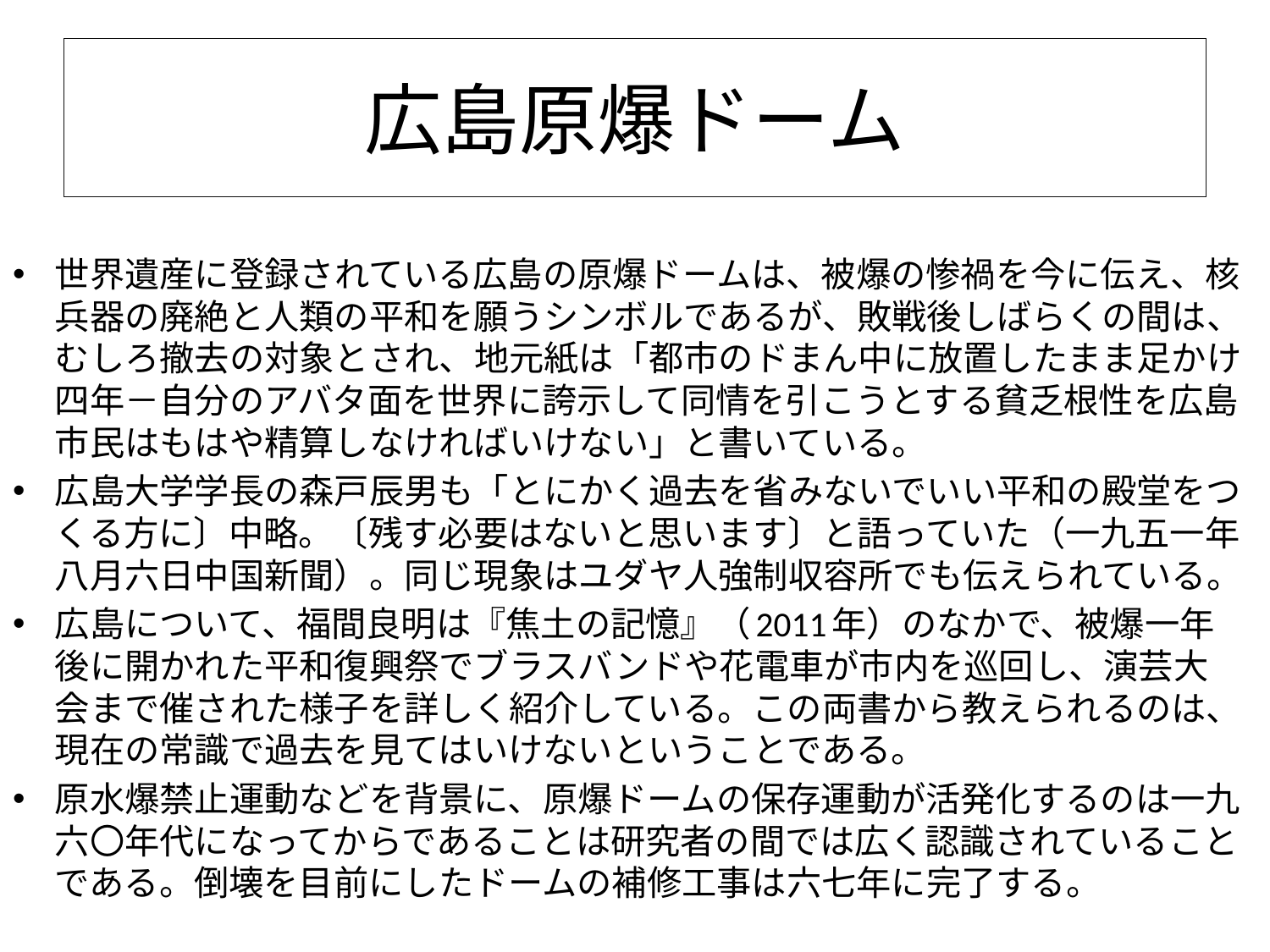

# 広島原爆ドーム
世界遺産に登録されている広島の原爆ドームは、被爆の惨禍を今に伝え、核兵器の廃絶と人類の平和を願うシンボルであるが、敗戦後しばらくの間は、むしろ撤去の対象とされ、地元紙は「都市のドまん中に放置したまま足かけ四年－自分のアバタ面を世界に誇示して同情を引こうとする貧乏根性を広島市民はもはや精算しなければいけない」と書いている。
広島大学学長の森戸辰男も「とにかく過去を省みないでいい平和の殿堂をつくる方に〕中略。〔残す必要はないと思います〕と語っていた（一九五一年八月六日中国新聞）。同じ現象はユダヤ人強制収容所でも伝えられている。
広島について、福間良明は『焦土の記憶』（2011年）のなかで、被爆一年後に開かれた平和復興祭でブラスバンドや花電車が市内を巡回し、演芸大会まで催された様子を詳しく紹介している。この両書から教えられるのは、現在の常識で過去を見てはいけないということである。
原水爆禁止運動などを背景に、原爆ドームの保存運動が活発化するのは一九六〇年代になってからであることは研究者の間では広く認識されていることである。倒壊を目前にしたドームの補修工事は六七年に完了する。